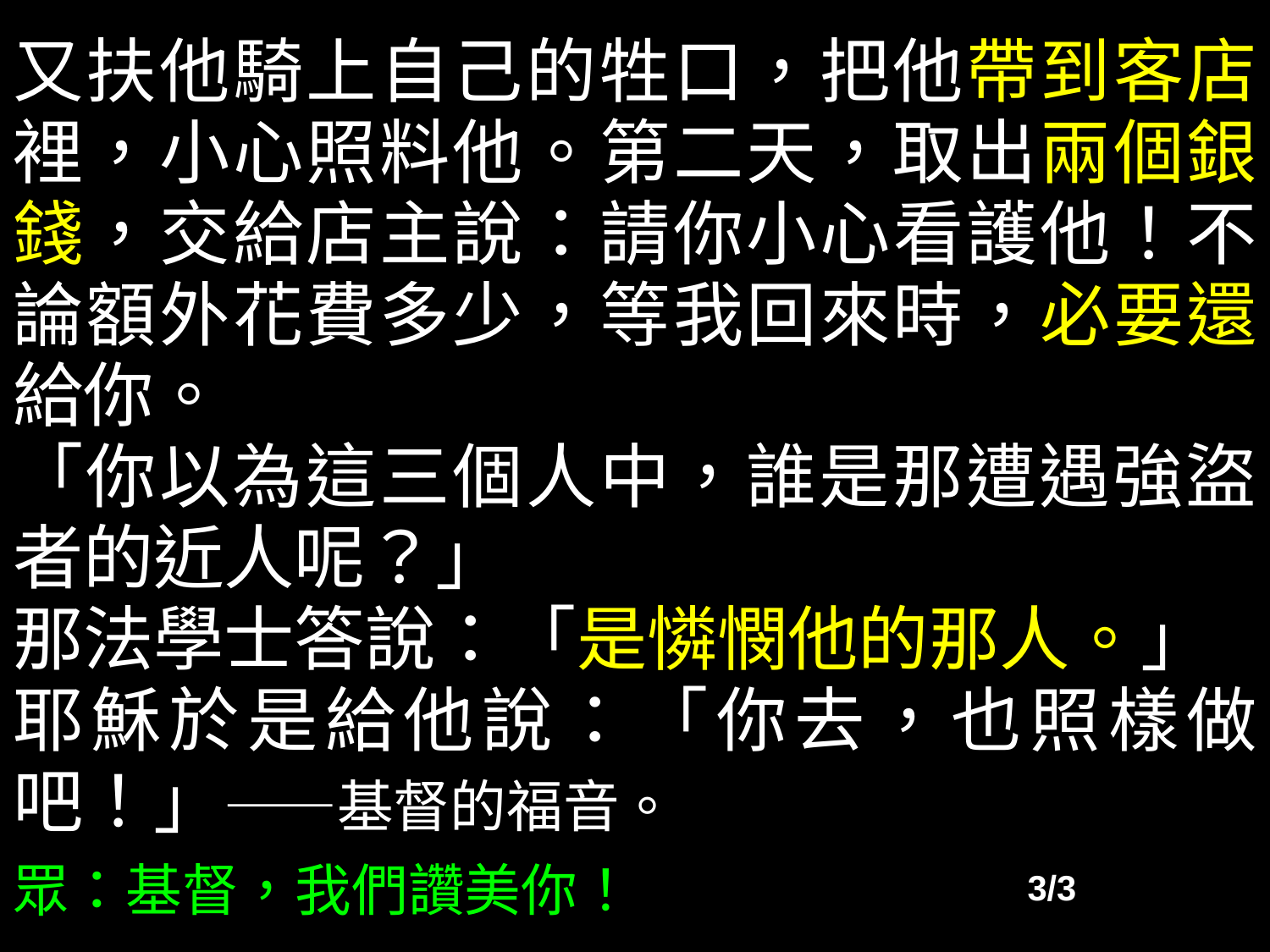

又扶他騎上自己的牲口，把他帶到客店裡，小心照料他。第二天，取出兩個銀錢，交給店主說：請你小心看護他！不論額外花費多少，等我回來時，必要還給你。
「你以為這三個人中，誰是那遭遇強盜者的近人呢？」
那法學士答說：「是憐憫他的那人。」
耶穌於是給他說：「你去，也照樣做吧！」——基督的福音。
眾：基督，我們讚美你！

3/3